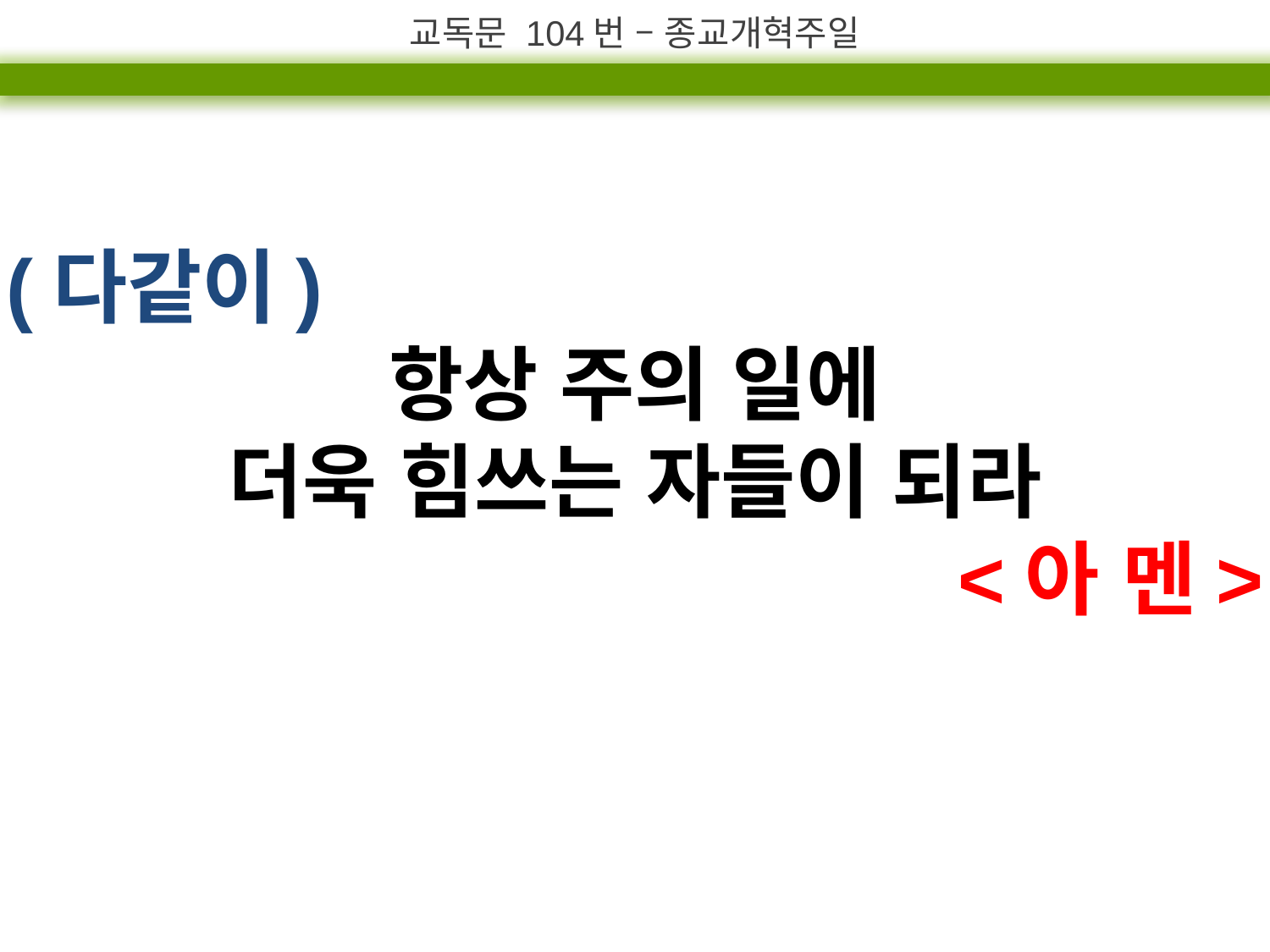

교독문 104번 – 종교개혁주일

(다같이)
항상 주의 일에
더욱 힘쓰는 자들이 되라
<아 멘>